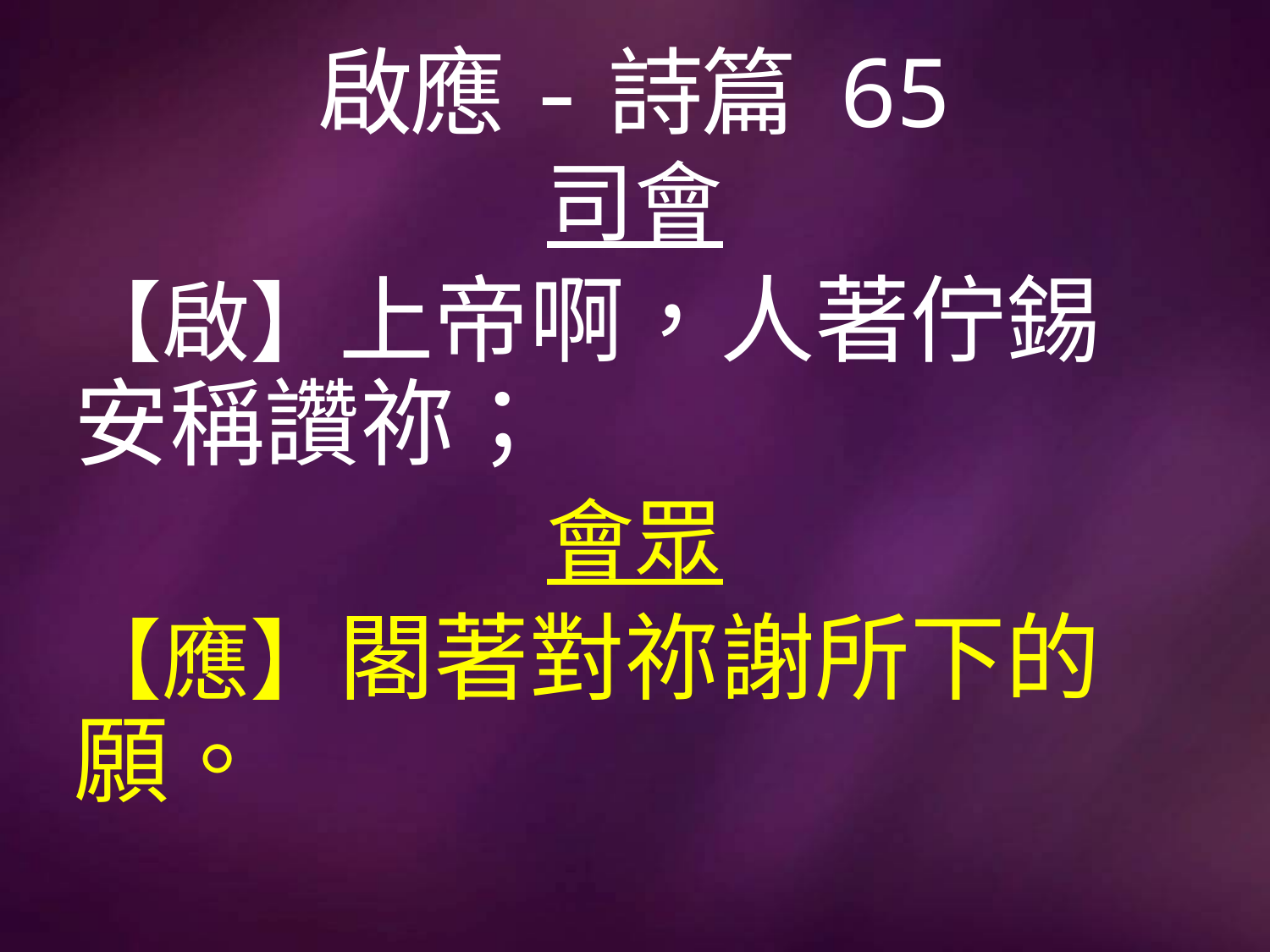

# 啟應-詩篇 65
司會
【啟】上帝啊，人著佇錫安稱讚祢；
會眾
【應】閣著對祢謝所下的願。